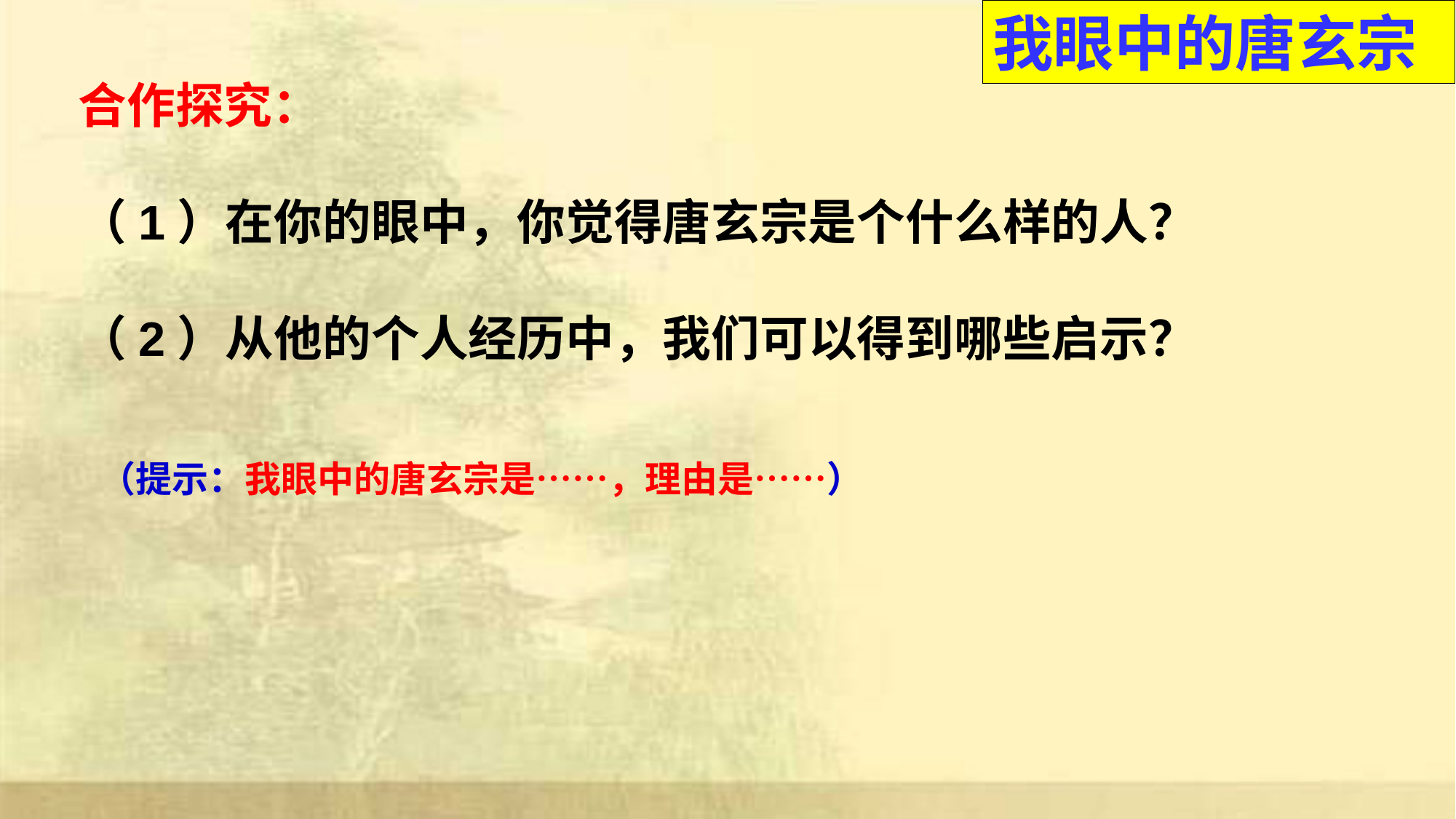

我眼中的唐玄宗
合作探究：

（1）在你的眼中，你觉得唐玄宗是个什么样的人？

（2）从他的个人经历中，我们可以得到哪些启示？
（提示：我眼中的唐玄宗是……，理由是……）